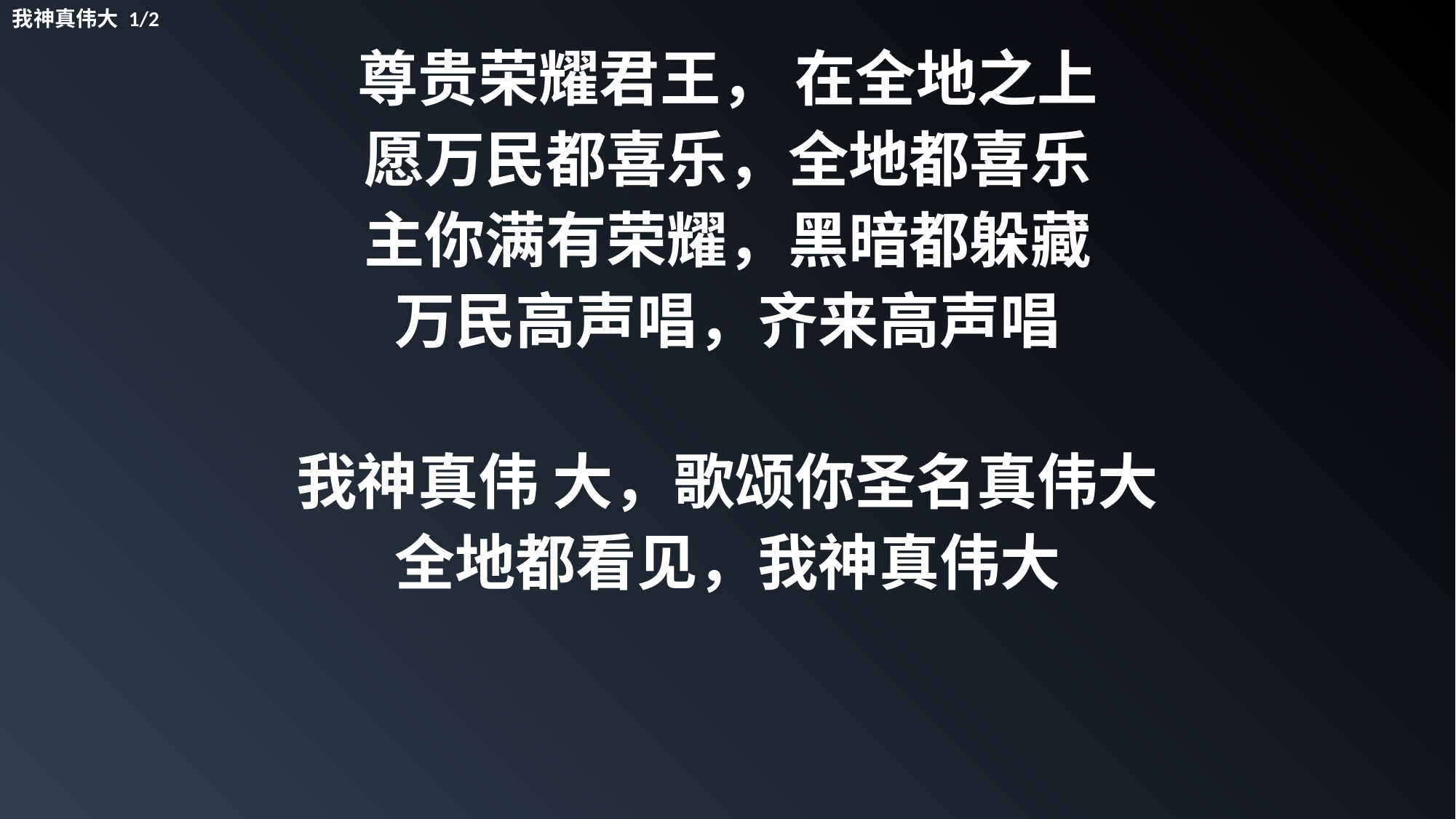

我神真伟大 1/2
尊贵荣耀君王， 在全地之上
愿万民都喜乐，全地都喜乐
主你满有荣耀，黑暗都躲藏
万民高声唱，齐来高声唱

我神真伟 大，歌颂你圣名真伟大
全地都看见，我神真伟大